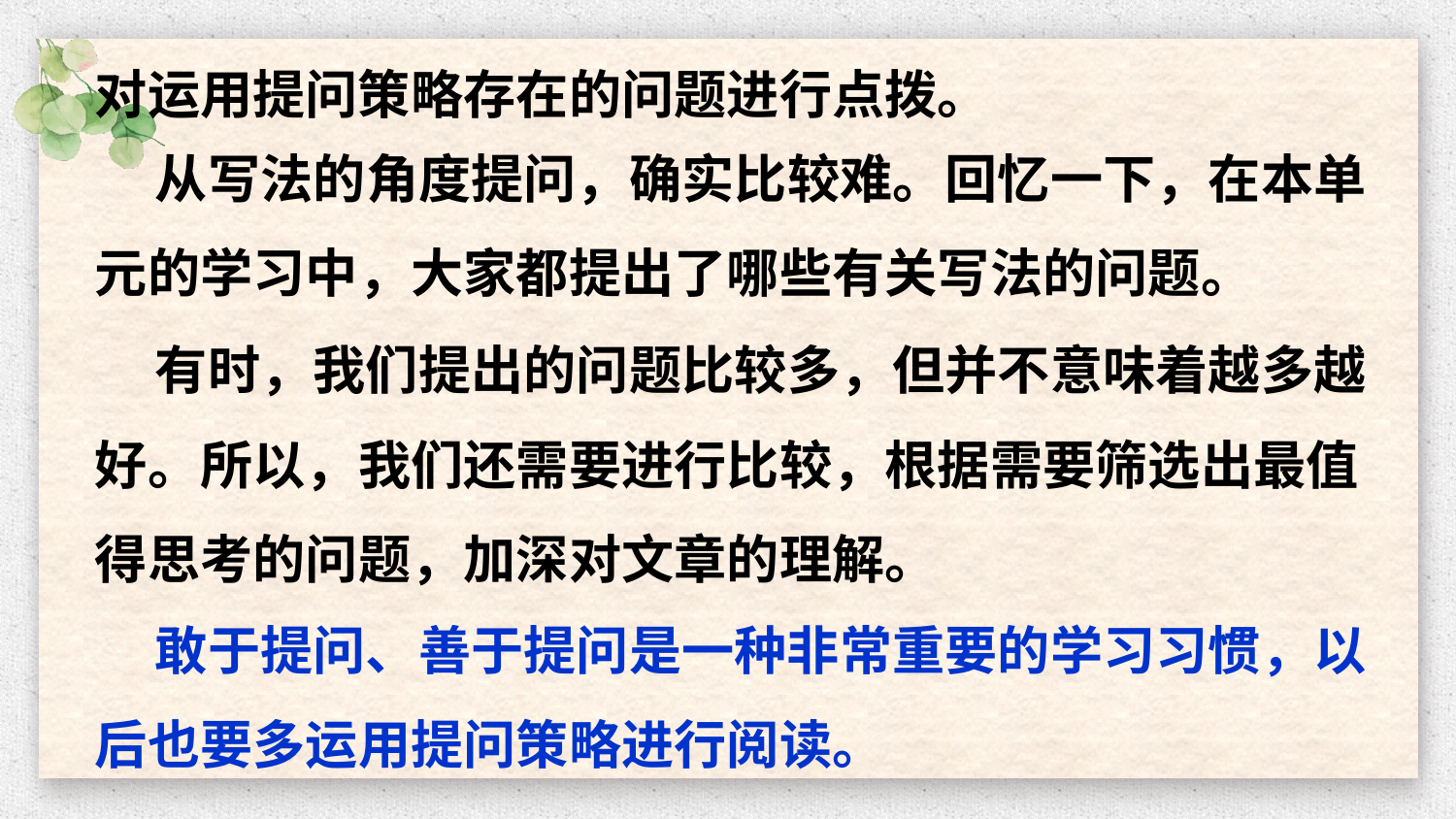

对运用提问策略存在的问题进行点拨。
    从写法的角度提问，确实比较难。回忆一下，在本单元的学习中，大家都提出了哪些有关写法的问题。
    有时，我们提出的问题比较多，但并不意味着越多越好。所以，我们还需要进行比较，根据需要筛选出最值得思考的问题，加深对文章的理解。
    敢于提问、善于提问是一种非常重要的学习习惯，以后也要多运用提问策略进行阅读。